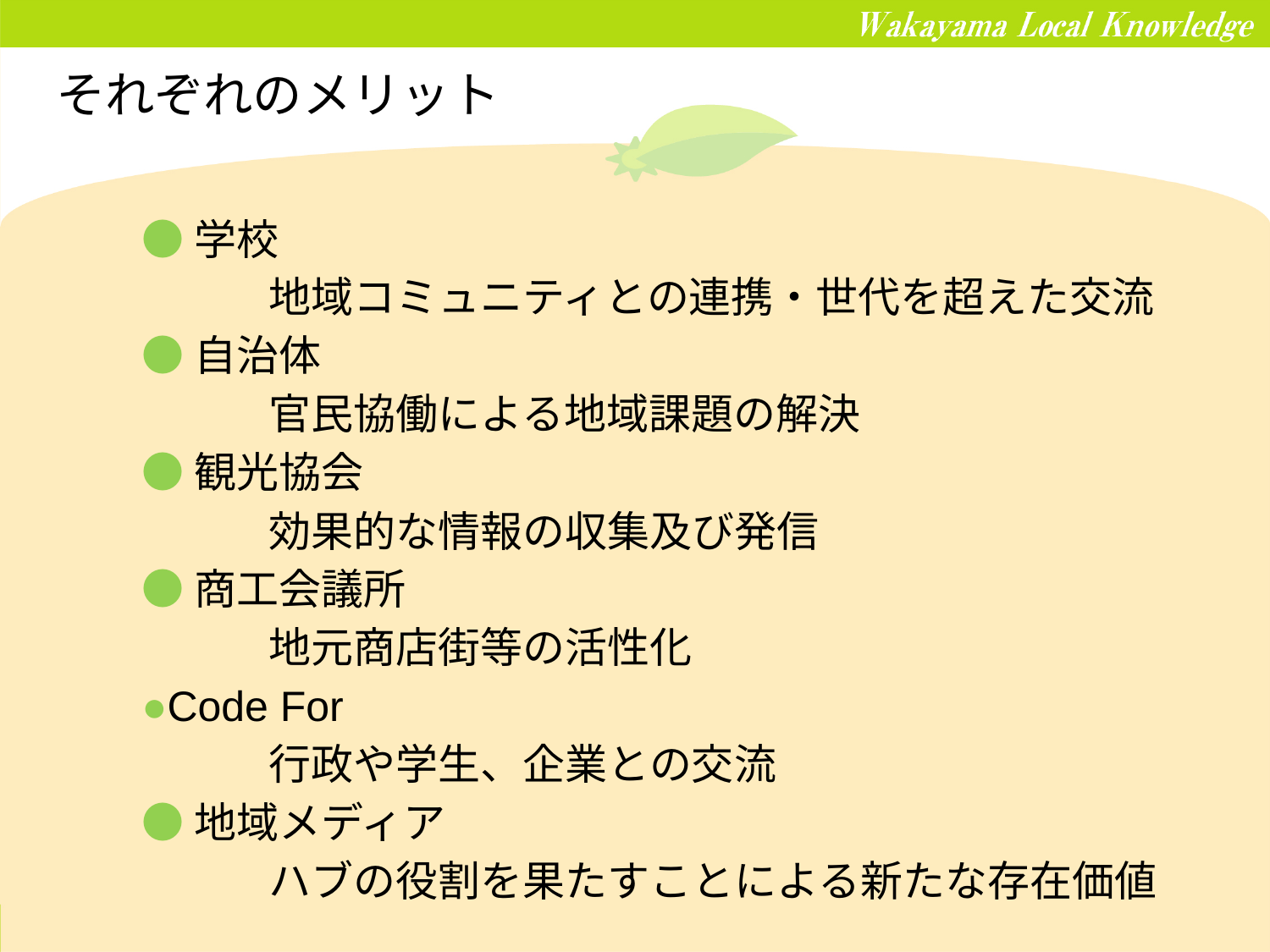

# それぞれのメリット
●学校
　　　地域コミュニティとの連携・世代を超えた交流
●自治体
　　　官民協働による地域課題の解決
●観光協会
　　　効果的な情報の収集及び発信
●商工会議所
　　　地元商店街等の活性化
●Code For
　　　行政や学生、企業との交流
●地域メディア
　　　ハブの役割を果たすことによる新たな存在価値